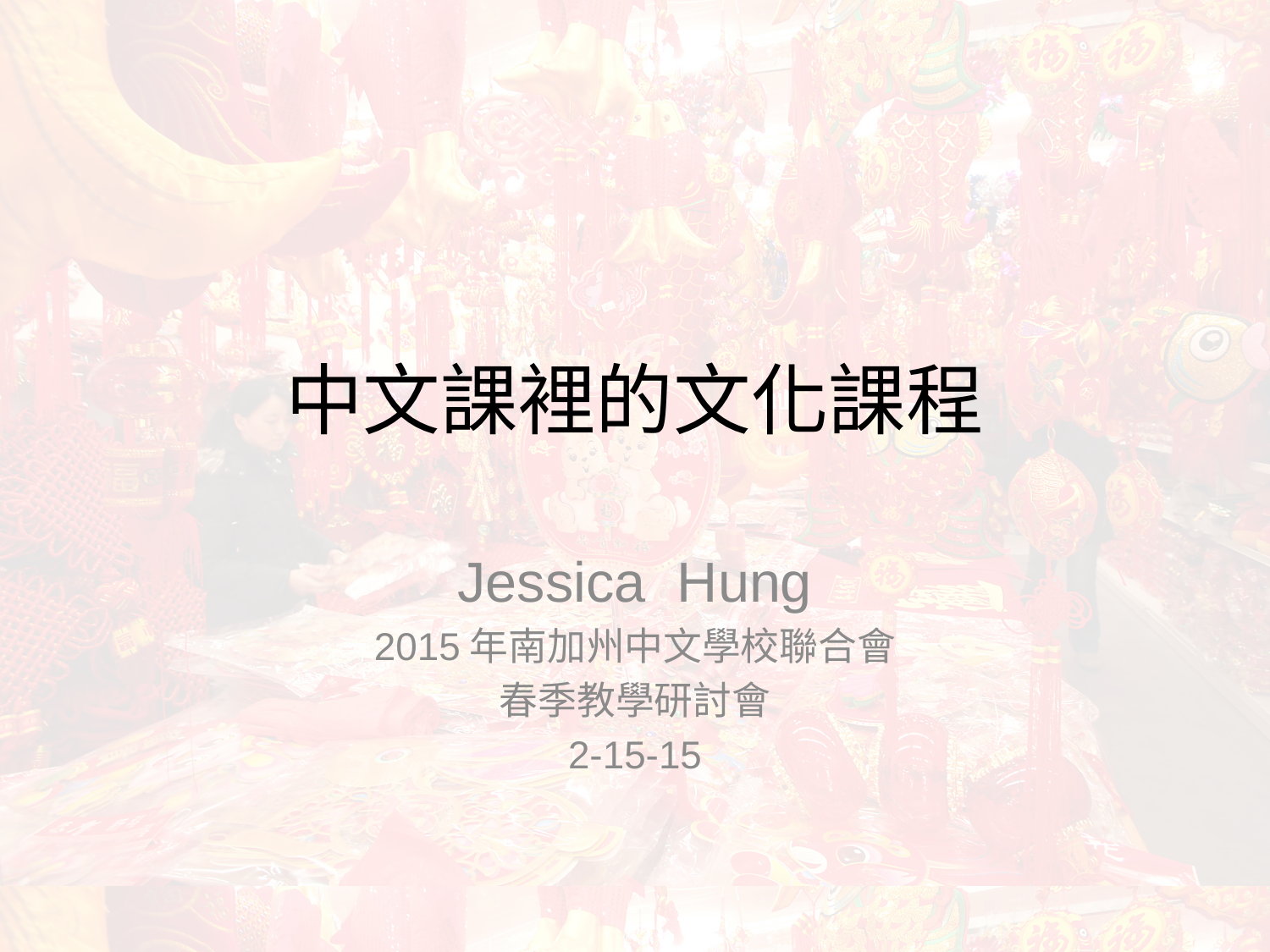

# 中文課裡的文化課程
Jessica  Hung
2015年南加州中文學校聯合會
春季教學研討會
2-15-15